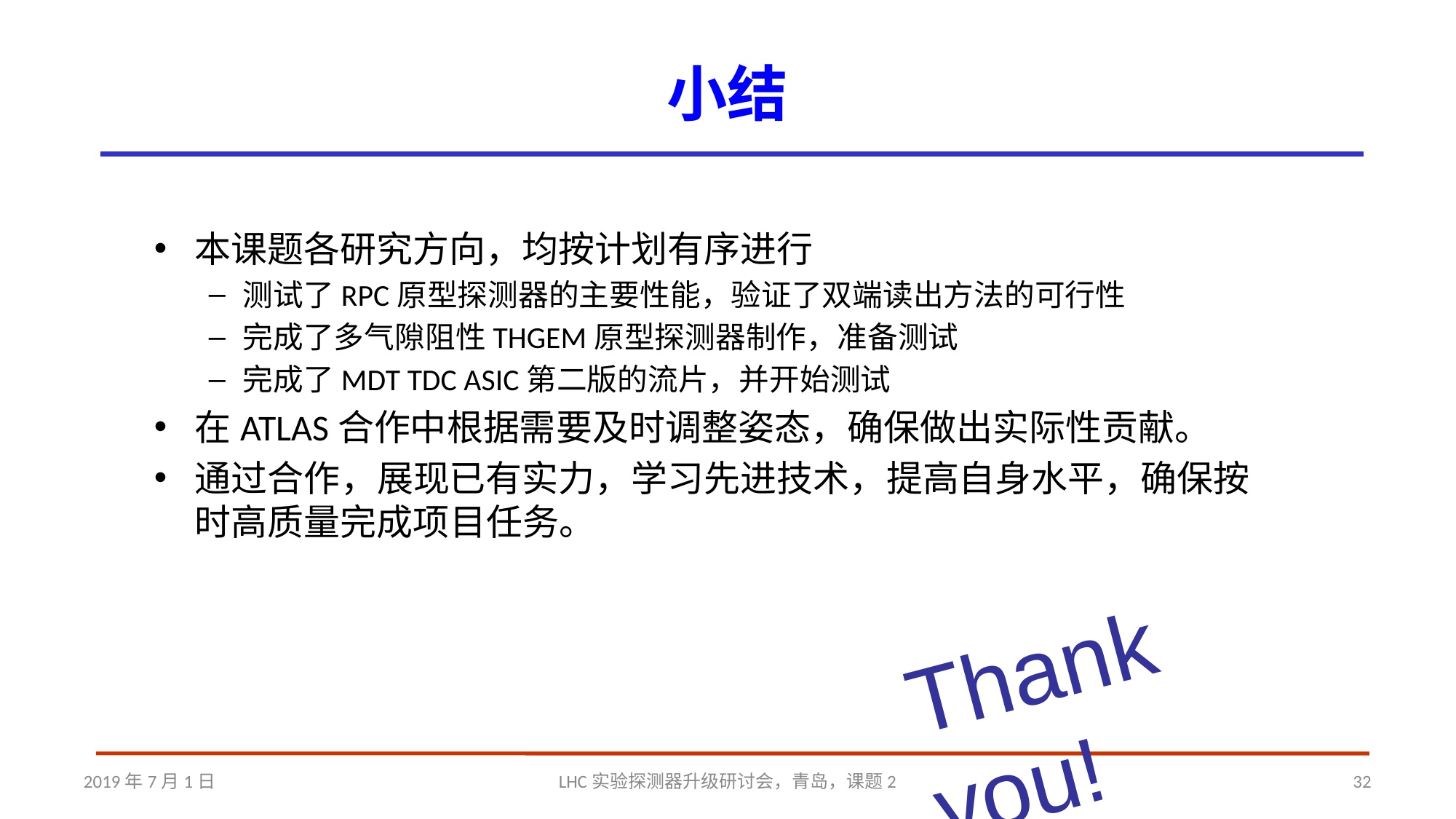

小结
本课题各研究方向，均按计划有序进行
测试了RPC原型探测器的主要性能，验证了双端读出方法的可行性
完成了多气隙阻性THGEM原型探测器制作，准备测试
完成了MDT TDC ASIC第二版的流片，并开始测试
在ATLAS合作中根据需要及时调整姿态，确保做出实际性贡献。
通过合作，展现已有实力，学习先进技术，提高自身水平，确保按时高质量完成项目任务。

Thank you!
2019年7月1日
LHC实验探测器升级研讨会，青岛，课题2
32